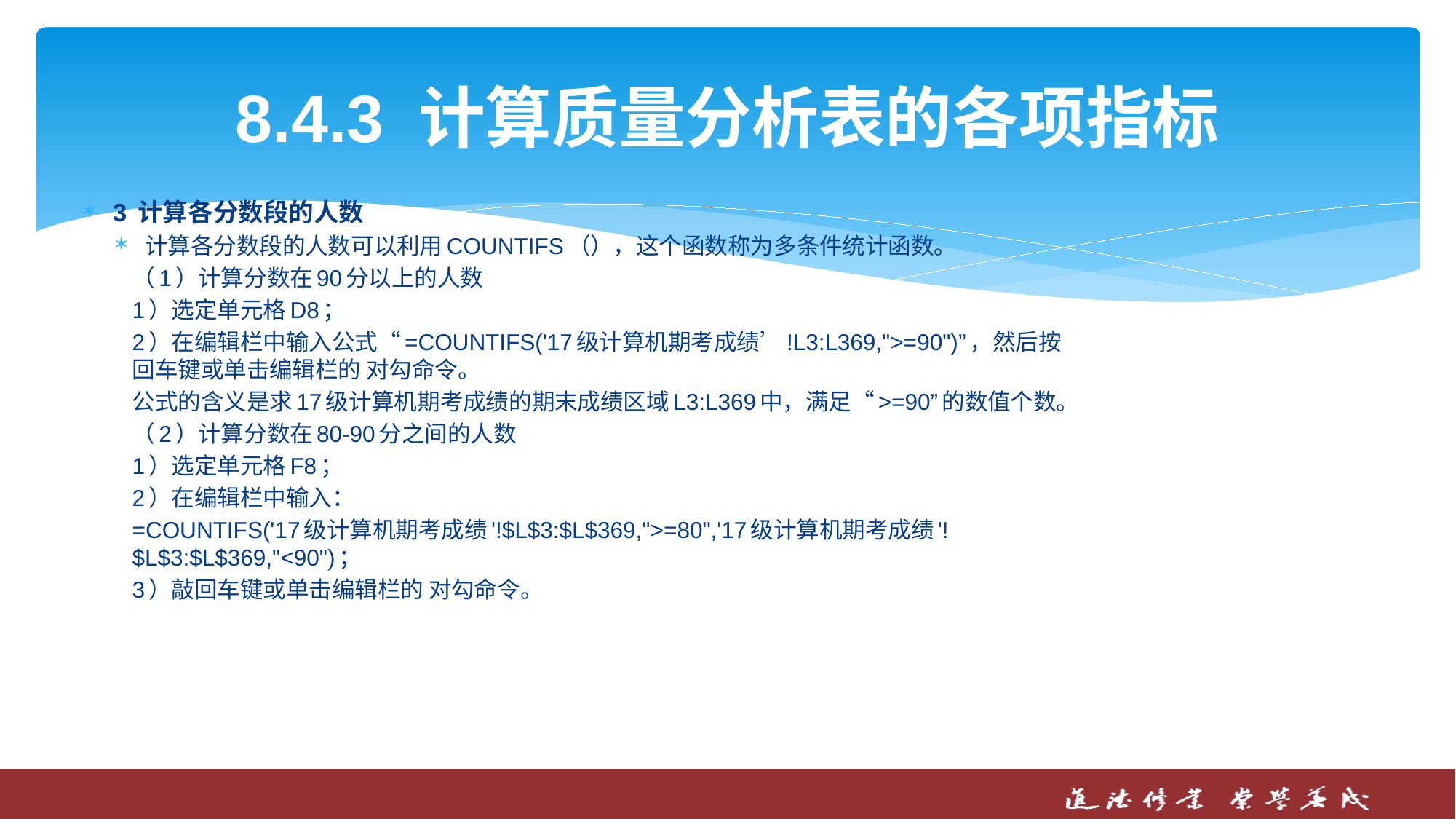

# 8.4.3 计算质量分析表的各项指标
3 计算各分数段的人数
计算各分数段的人数可以利用COUNTIFS（），这个函数称为多条件统计函数。
（1）计算分数在90分以上的人数
1）选定单元格D8；
2）在编辑栏中输入公式“=COUNTIFS('17级计算机期考成绩’!L3:L369,">=90")”，然后按回车键或单击编辑栏的 对勾命令。
公式的含义是求17级计算机期考成绩的期末成绩区域L3:L369中，满足“>=90”的数值个数。
（2）计算分数在80-90分之间的人数
1）选定单元格F8；
2）在编辑栏中输入：
=COUNTIFS('17级计算机期考成绩'!$L$3:$L$369,">=80",'17级计算机期考成绩'!$L$3:$L$369,"<90")；
3）敲回车键或单击编辑栏的 对勾命令。